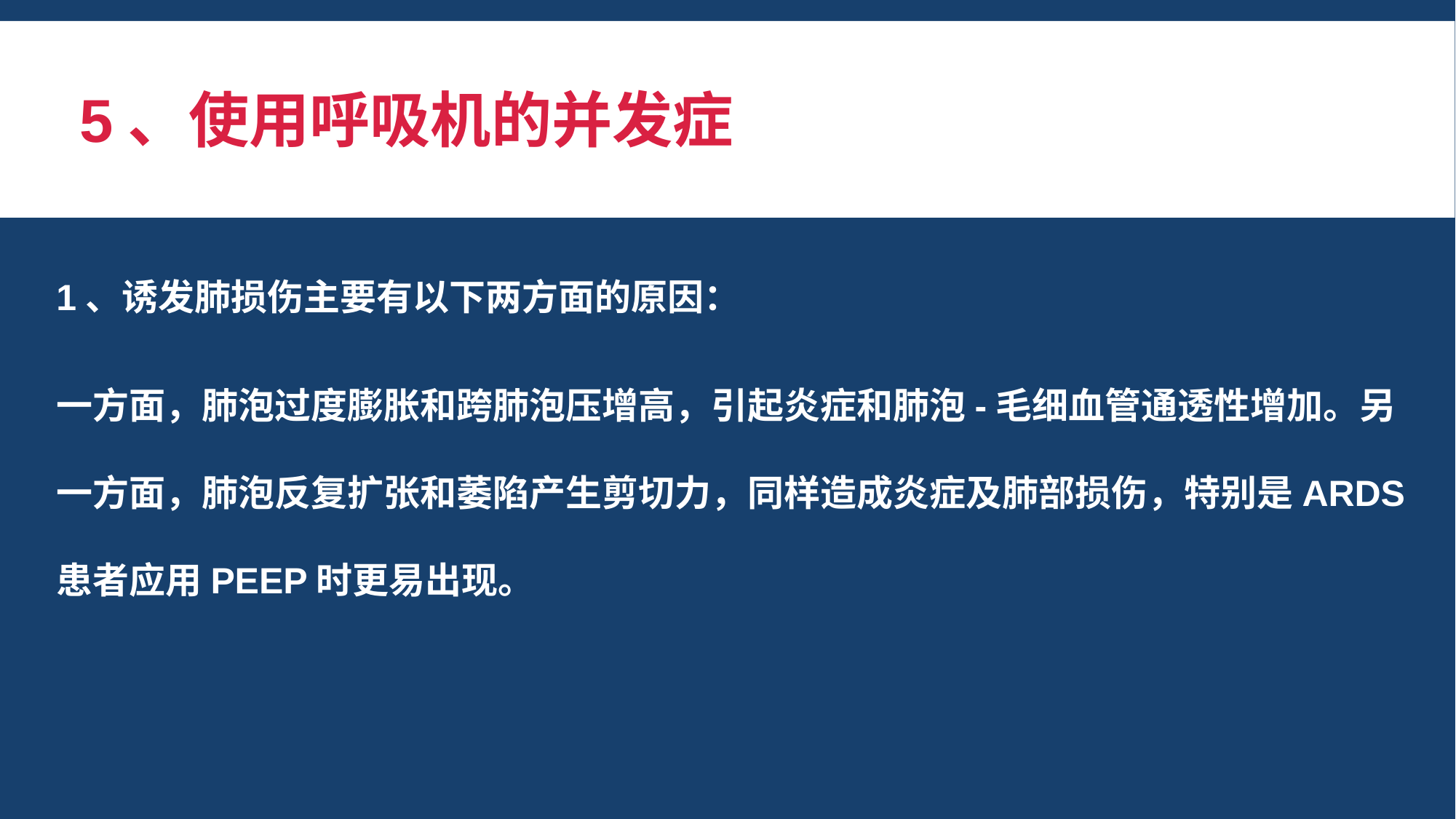

# 5、使用呼吸机的并发症
1、诱发肺损伤主要有以下两方面的原因：
一方面，肺泡过度膨胀和跨肺泡压增高，引起炎症和肺泡-毛细血管通透性增加。另一方面，肺泡反复扩张和萎陷产生剪切力，同样造成炎症及肺部损伤，特别是ARDS患者应用PEEP时更易出现。